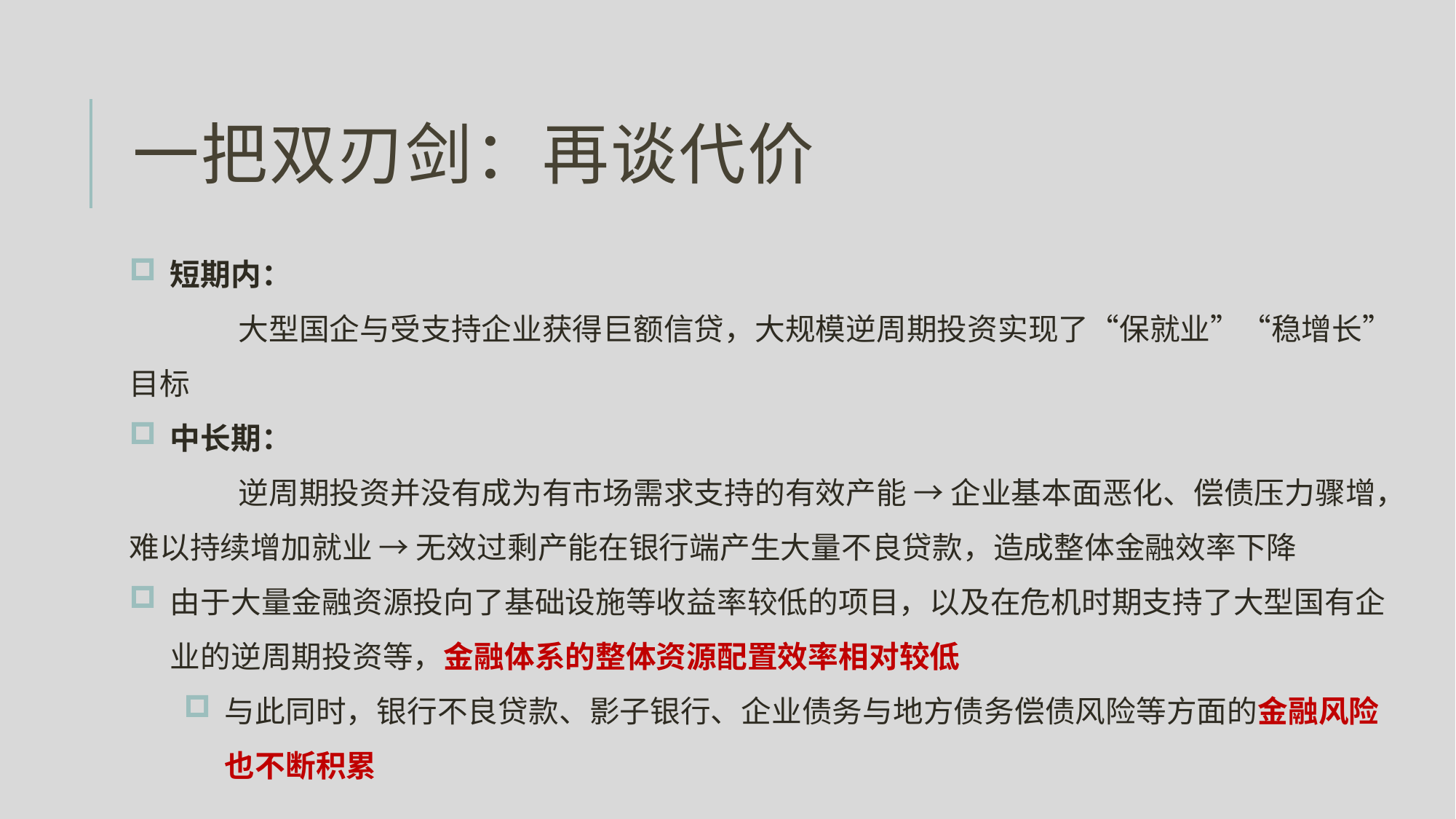

# 一把双刃剑：再谈代价
短期内：
	大型国企与受支持企业获得巨额信贷，大规模逆周期投资实现了“保就业”“稳增长”目标
中长期：
	逆周期投资并没有成为有市场需求支持的有效产能 → 企业基本面恶化、偿债压力骤增，难以持续增加就业 → 无效过剩产能在银行端产生大量不良贷款，造成整体金融效率下降
由于大量金融资源投向了基础设施等收益率较低的项目，以及在危机时期支持了大型国有企业的逆周期投资等，金融体系的整体资源配置效率相对较低
与此同时，银行不良贷款、影子银行、企业债务与地方债务偿债风险等方面的金融风险也不断积累